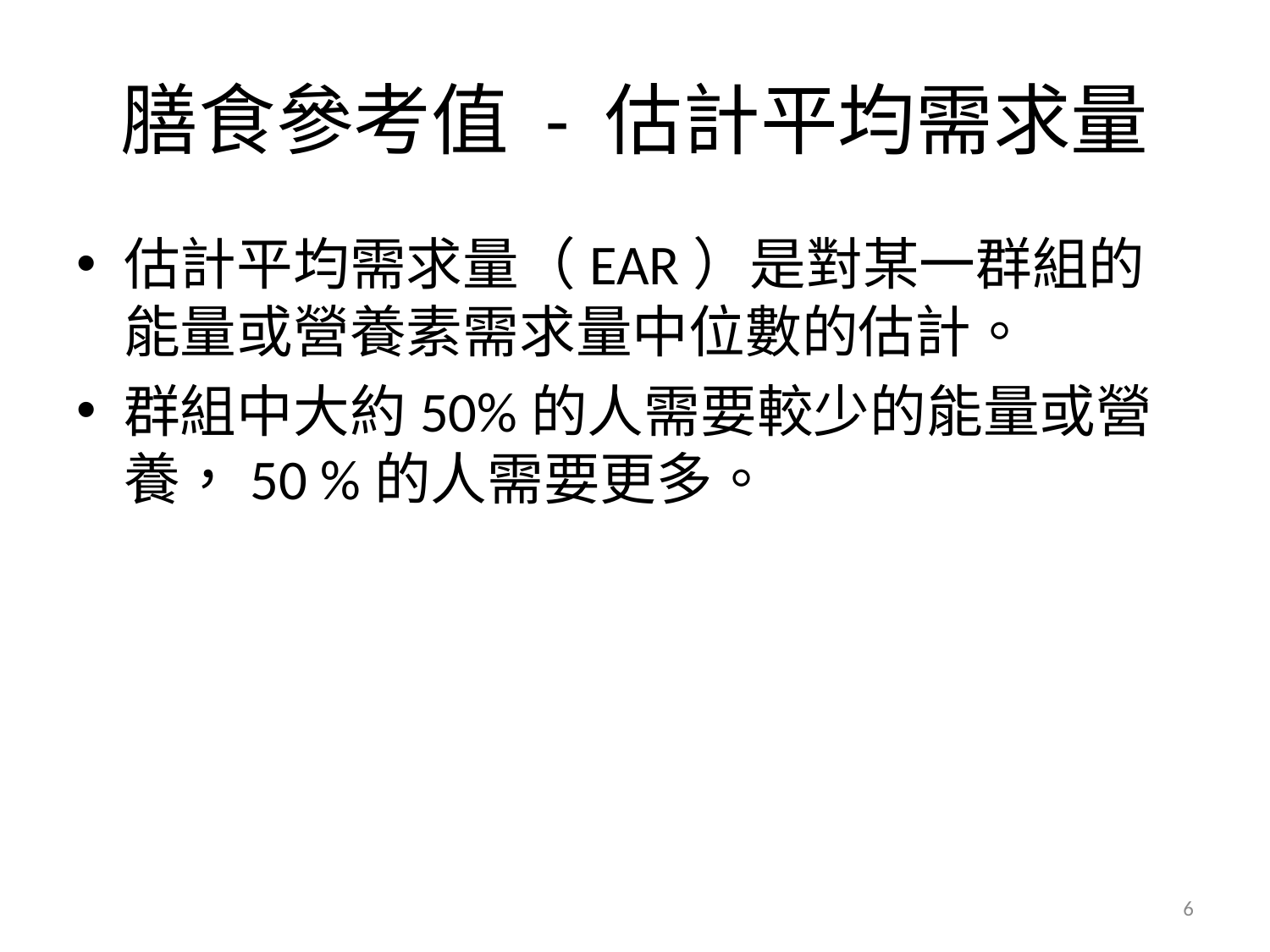

# 膳食參考值 - 估計平均需求量
估計平均需求量（EAR）是對某一群組的能量或營養素需求量中位數的估計。
群組中大約50%的人需要較少的能量或營養，50 %的人需要更多。
6